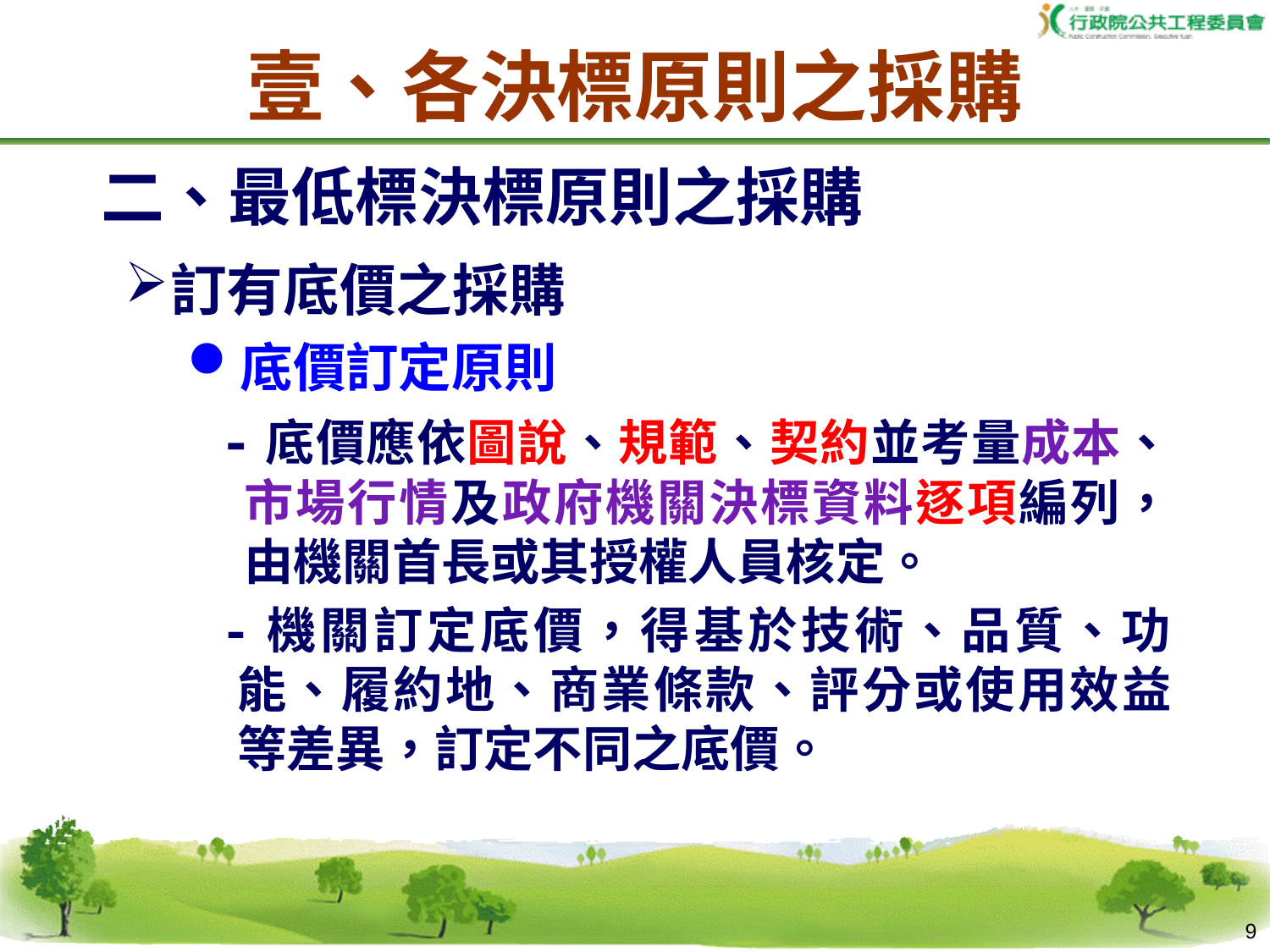

# 壹、各決標原則之採購
二、最低標決標原則之採購
訂有底價之採購
底價訂定原則
 -底價應依圖說、規範、契約並考量成本、市場行情及政府機關決標資料逐項編列，由機關首長或其授權人員核定。
 -機關訂定底價，得基於技術、品質、功能、履約地、商業條款、評分或使用效益等差異，訂定不同之底價。
9